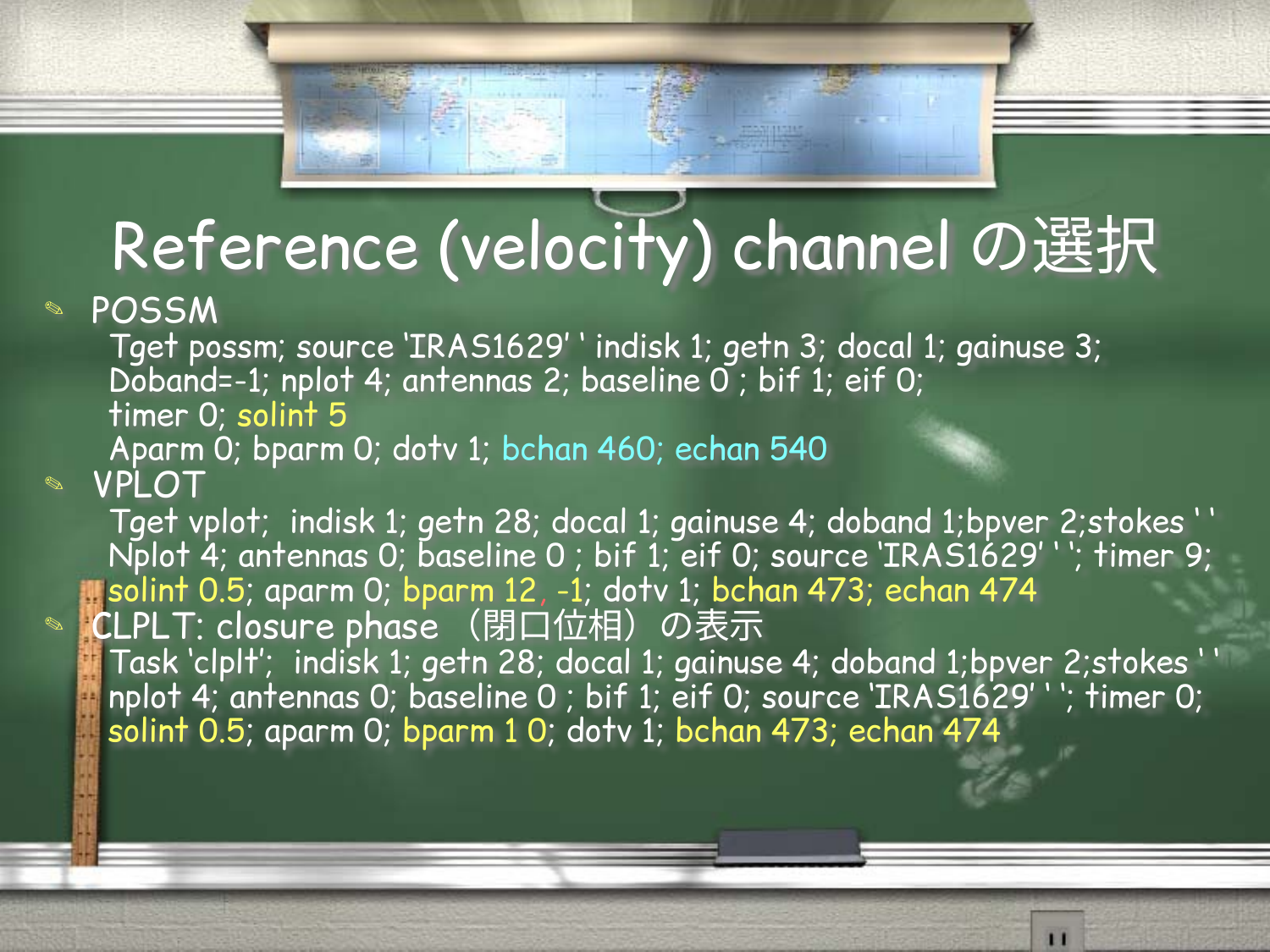

# Reference (velocity) channelの選択
POSSM
Tget possm; source ‘IRAS1629’ ‘ indisk 1; getn 3; docal 1; gainuse 3;
Doband=-1; nplot 4; antennas 2; baseline 0 ; bif 1; eif 0;
timer 0; solint 5
Aparm 0; bparm 0; dotv 1; bchan 460; echan 540
VPLOT
Tget vplot;  indisk 1; getn 28; docal 1; gainuse 4; doband 1;bpver 2;stokes ‘ ‘
Nplot 4; antennas 0; baseline 0 ; bif 1; eif 0; source ‘IRAS1629’ ‘ ‘; timer 9;
solint 0.5; aparm 0; bparm 12, -1; dotv 1; bchan 473; echan 474
CLPLT: closure phase（閉口位相）の表示
Task ‘clplt’;  indisk 1; getn 28; docal 1; gainuse 4; doband 1;bpver 2;stokes ‘ ‘
nplot 4; antennas 0; baseline 0 ; bif 1; eif 0; source ‘IRAS1629’ ‘ ‘; timer 0;
solint 0.5; aparm 0; bparm 1 0; dotv 1; bchan 473; echan 474